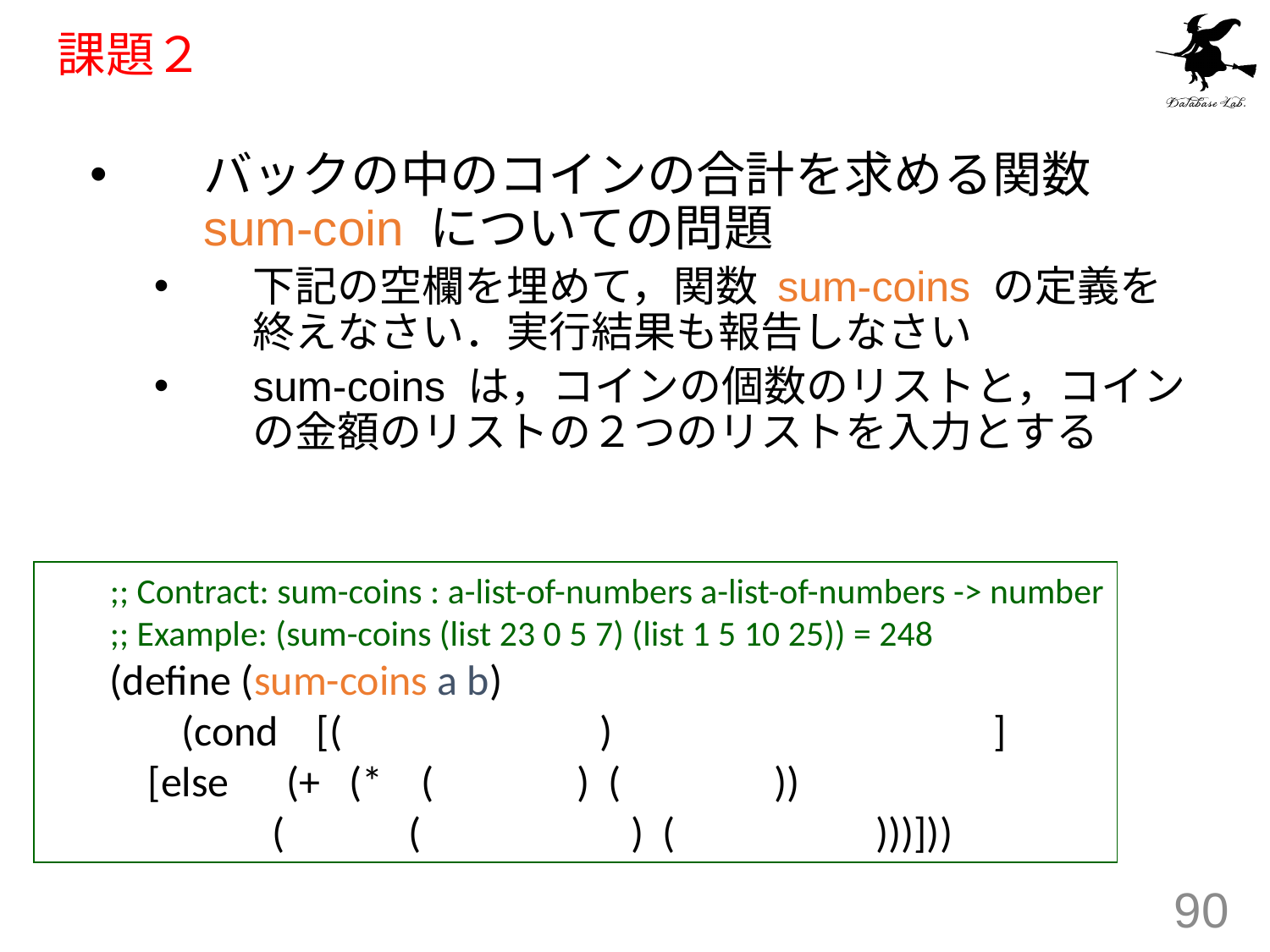

# 課題２
バックの中のコインの合計を求める関数 sum-coin についての問題
下記の空欄を埋めて，関数 sum-coins の定義を終えなさい．実行結果も報告しなさい
sum-coins は，コインの個数のリストと，コインの金額のリストの２つのリストを入力とする

;; Contract: sum-coins : a-list-of-numbers a-list-of-numbers -> number
;; Example: (sum-coins (list 23 0 5 7) (list 1 5 10 25)) = 248
(define (sum-coins a b)
　  (cond    [(                           )                                        ]
    [else      (+   (*    (               )  (                ))
                 (             (                      )  (                     )))]))
90